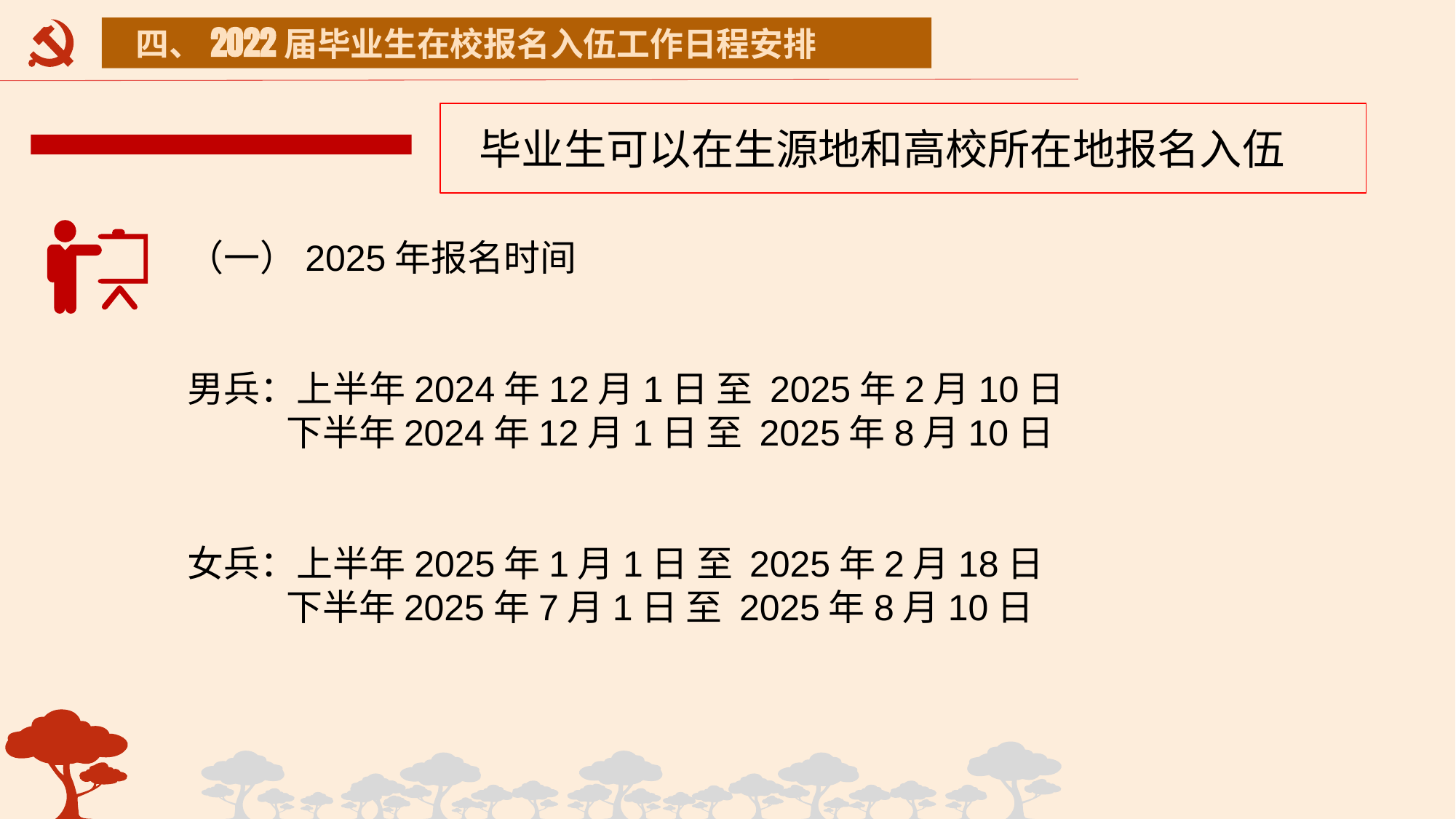

四、2022届毕业生在校报名入伍工作日程安排

毕业生可以在生源地和高校所在地报名入伍

（一）2025年报名时间

男兵：上半年2024年12月1日 至 2025年2月10日
           下半年2024年12月1日 至 2025年8月10日

女兵：上半年2025年1月1日 至 2025年2月18日
           下半年2025年7月1日 至 2025年8月10日